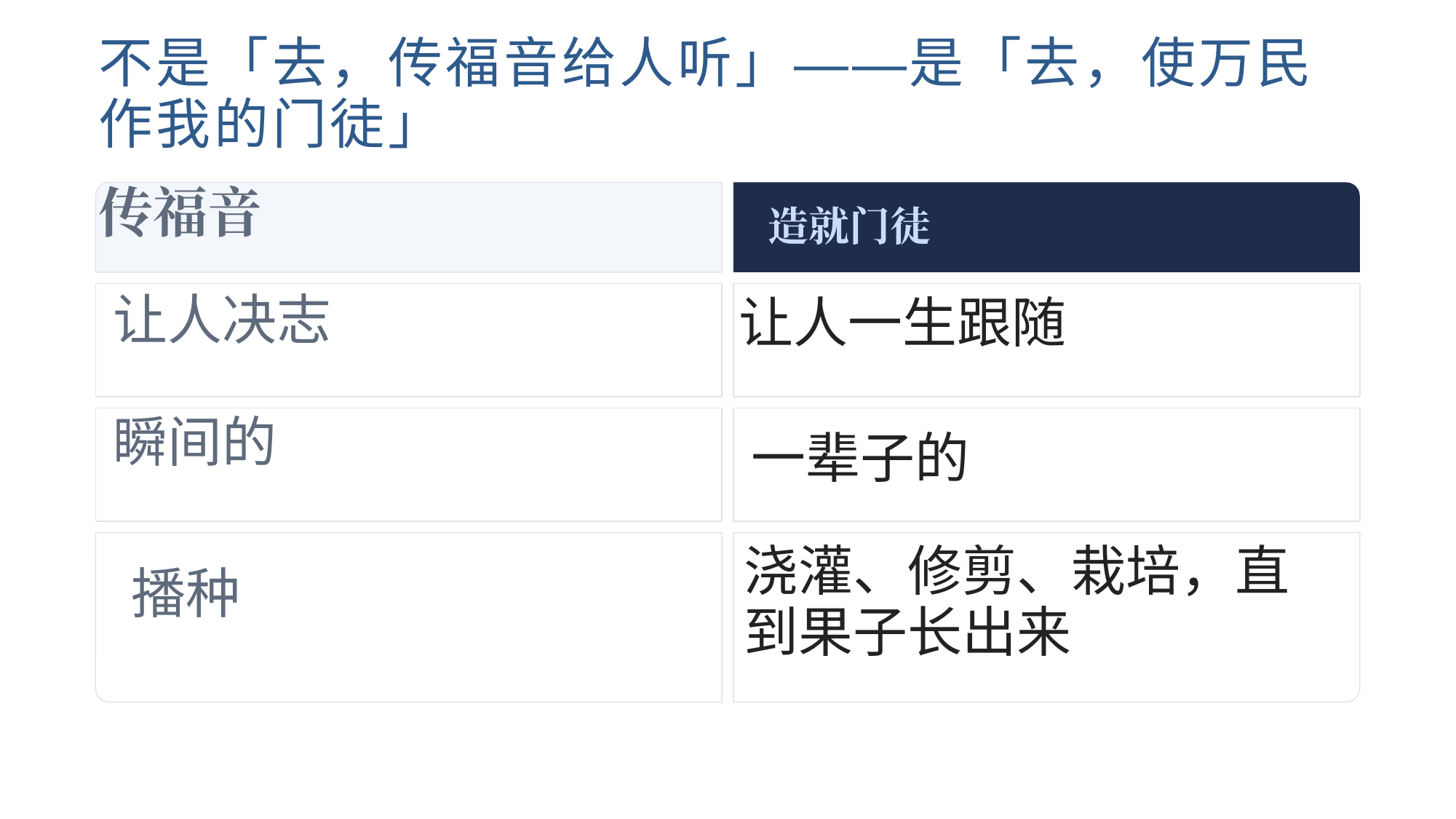

不是「去，传福音给人听」——是「去，使万民作我的门徒」
传福音

造就门徒

让人决志
让人一生跟随

瞬间的
一辈子的

浇灌、修剪、栽培，直到果子长出来
播种